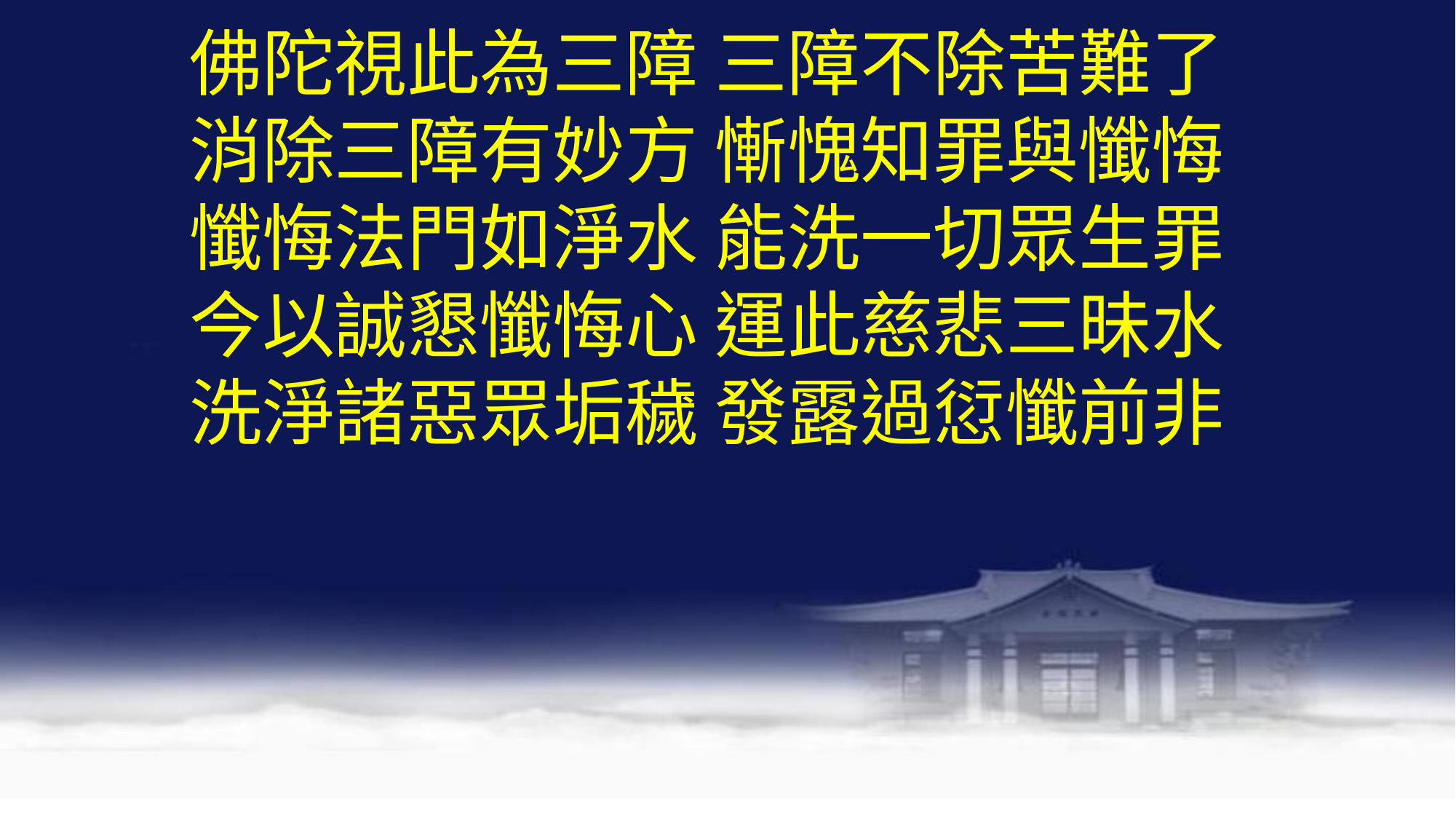

佛陀視此為三障 三障不除苦難了
消除三障有妙方 慚愧知罪與懺悔
懺悔法門如淨水 能洗一切眾生罪
今以誠懇懺悔心 運此慈悲三昧水
洗淨諸惡眾垢穢 發露過愆懺前非